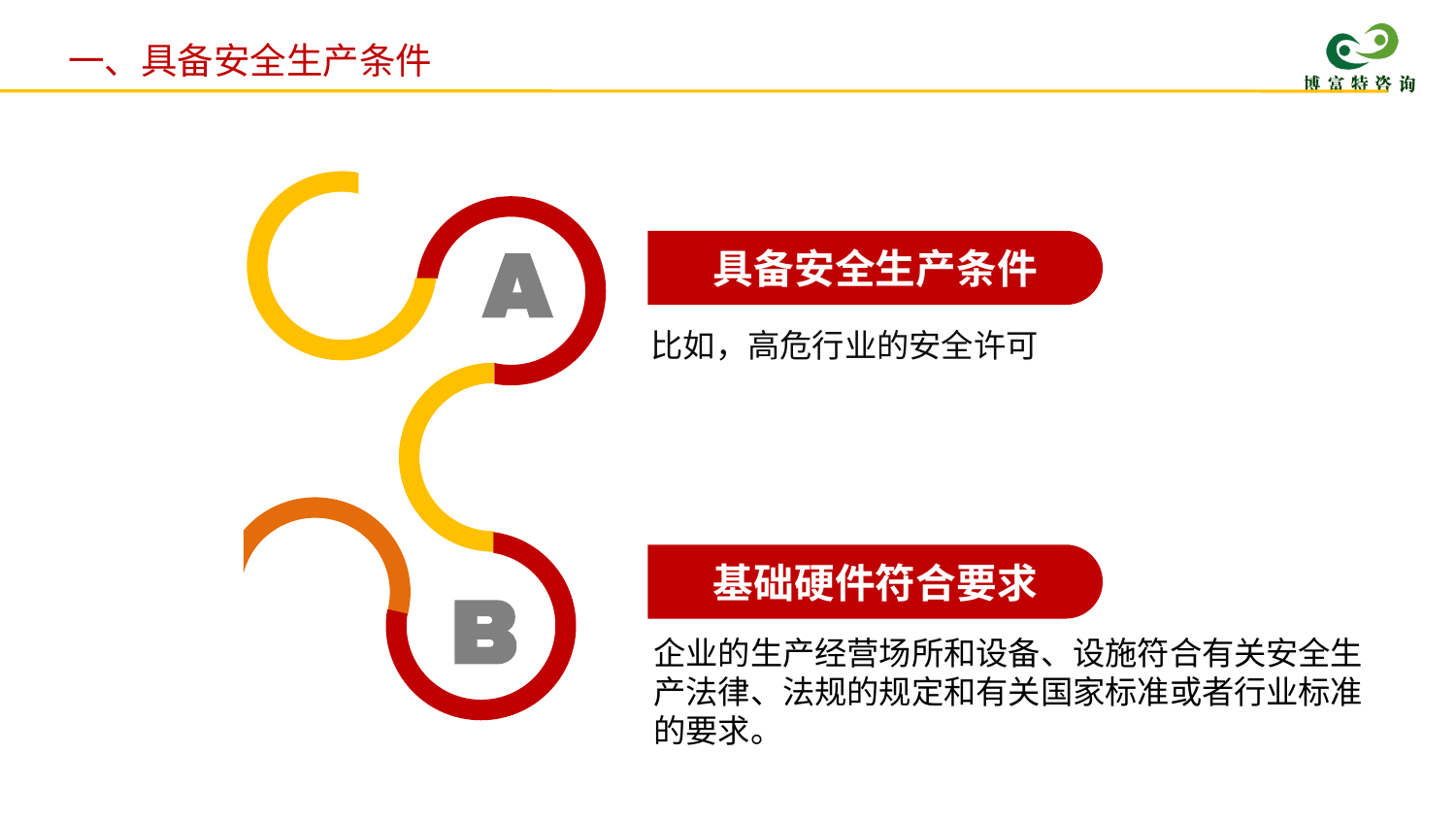

一、具备安全生产条件

A
具备安全生产条件
比如，高危行业的安全许可

基础硬件符合要求
B
企业的生产经营场所和设备、设施符合有关安全生产法律、法规的规定和有关国家标准或者行业标准的要求。